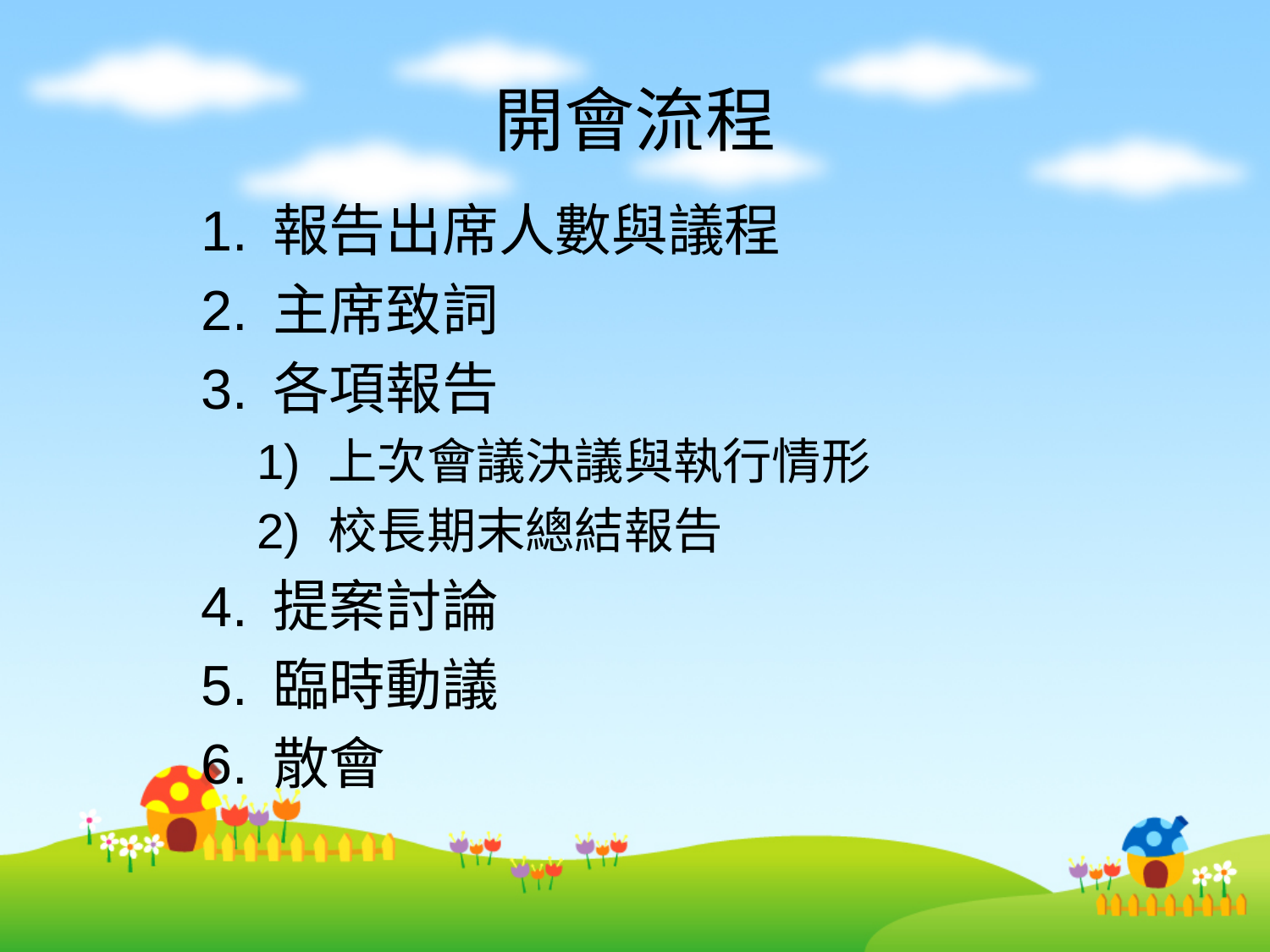

# 開會流程
報告出席人數與議程
主席致詞
各項報告
上次會議決議與執行情形
校長期末總結報告
提案討論
臨時動議
散會